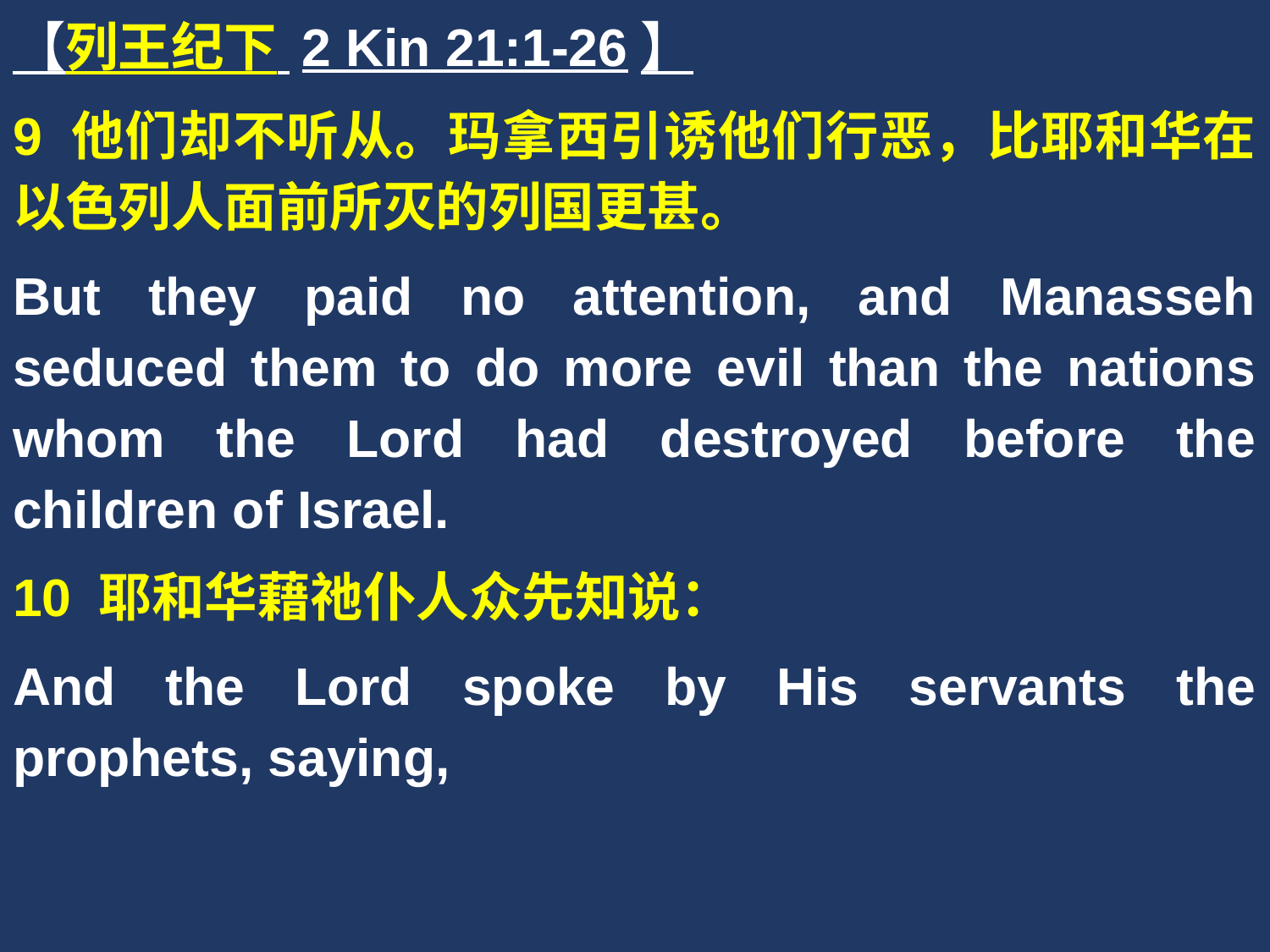

【列王纪下 2 Kin 21:1-26】
9 他们却不听从。玛拿西引诱他们行恶，比耶和华在以色列人面前所灭的列国更甚。
But they paid no attention, and Manasseh seduced them to do more evil than the nations whom the Lord had destroyed before the children of Israel.
10 耶和华藉祂仆人众先知说：
And the Lord spoke by His servants the prophets, saying,